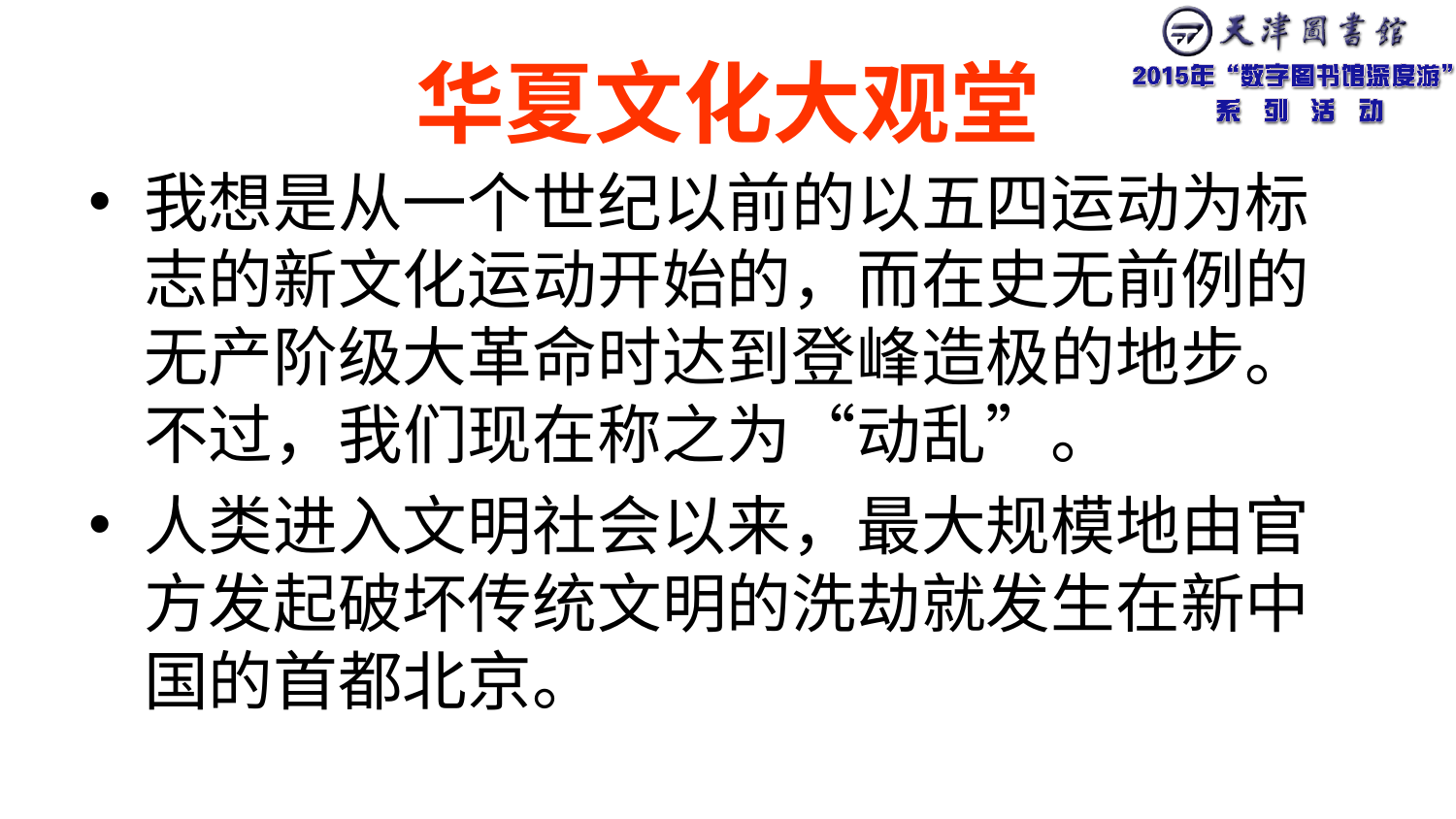

# 华夏文化大观堂
我想是从一个世纪以前的以五四运动为标志的新文化运动开始的，而在史无前例的无产阶级大革命时达到登峰造极的地步。不过，我们现在称之为“动乱”。
人类进入文明社会以来，最大规模地由官方发起破坏传统文明的洗劫就发生在新中国的首都北京。